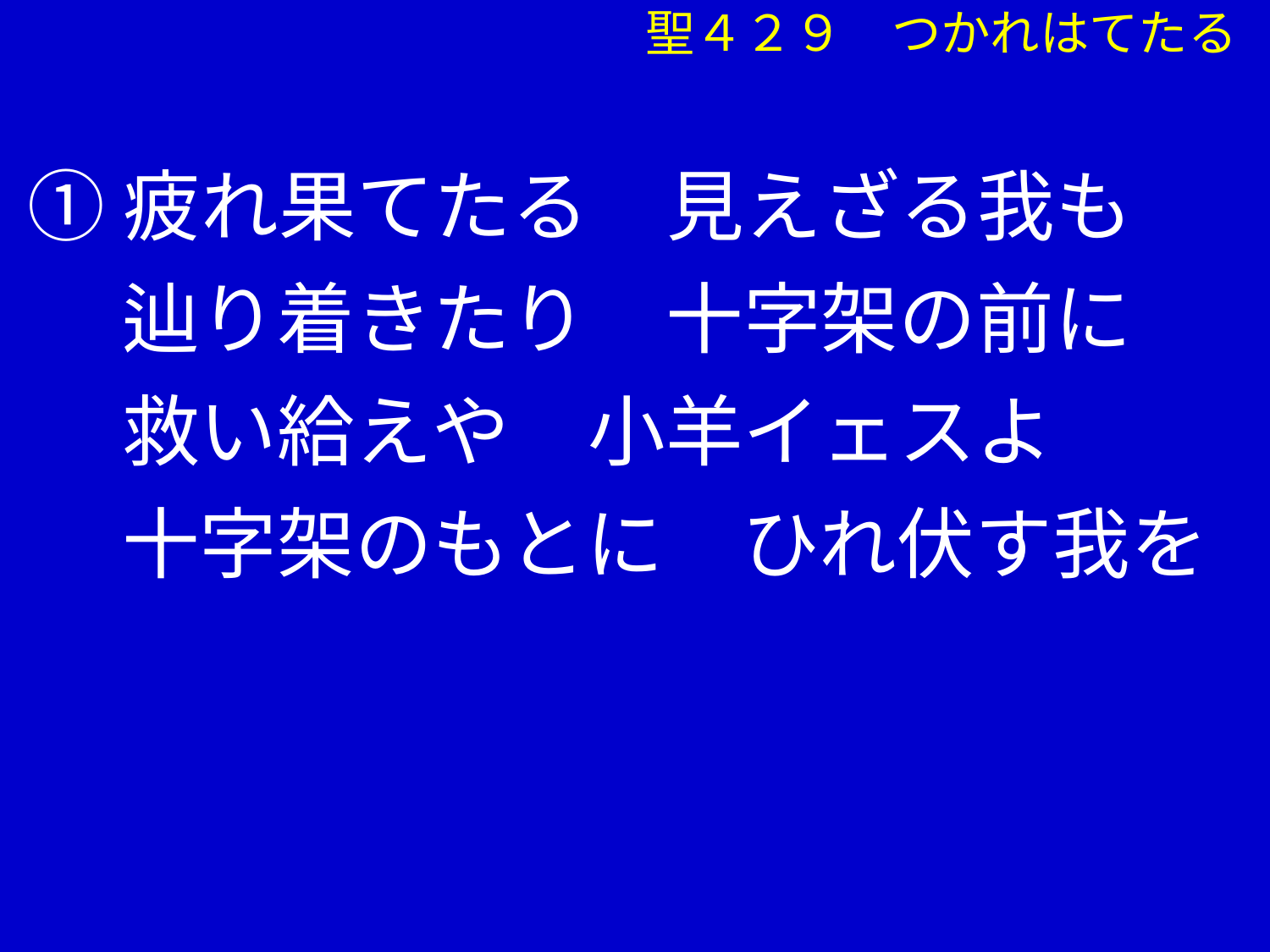

聖４２９　つかれはてたる
①疲れ果てたる　見えざる我も
　 辿り着きたり　十字架の前に
　 救い給えや　小羊イェスよ
　 十字架のもとに　ひれ伏す我を